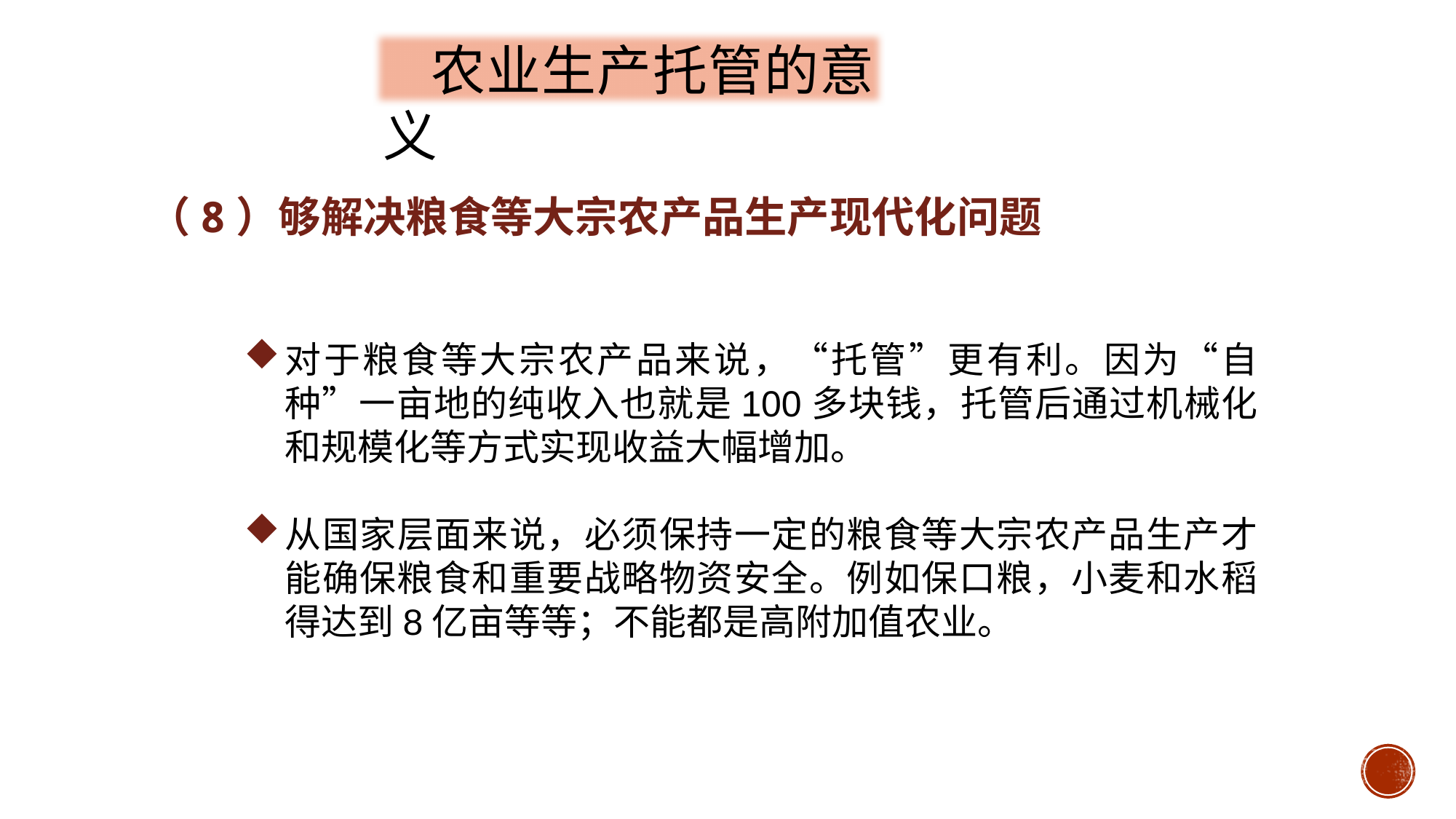

农业生产托管的意义
（8）够解决粮食等大宗农产品生产现代化问题

对于粮食等大宗农产品来说，“托管”更有利。因为“自种”一亩地的纯收入也就是100多块钱，托管后通过机械化和规模化等方式实现收益大幅增加。

从国家层面来说，必须保持一定的粮食等大宗农产品生产才能确保粮食和重要战略物资安全。例如保口粮，小麦和水稻得达到8亿亩等等；不能都是高附加值农业。